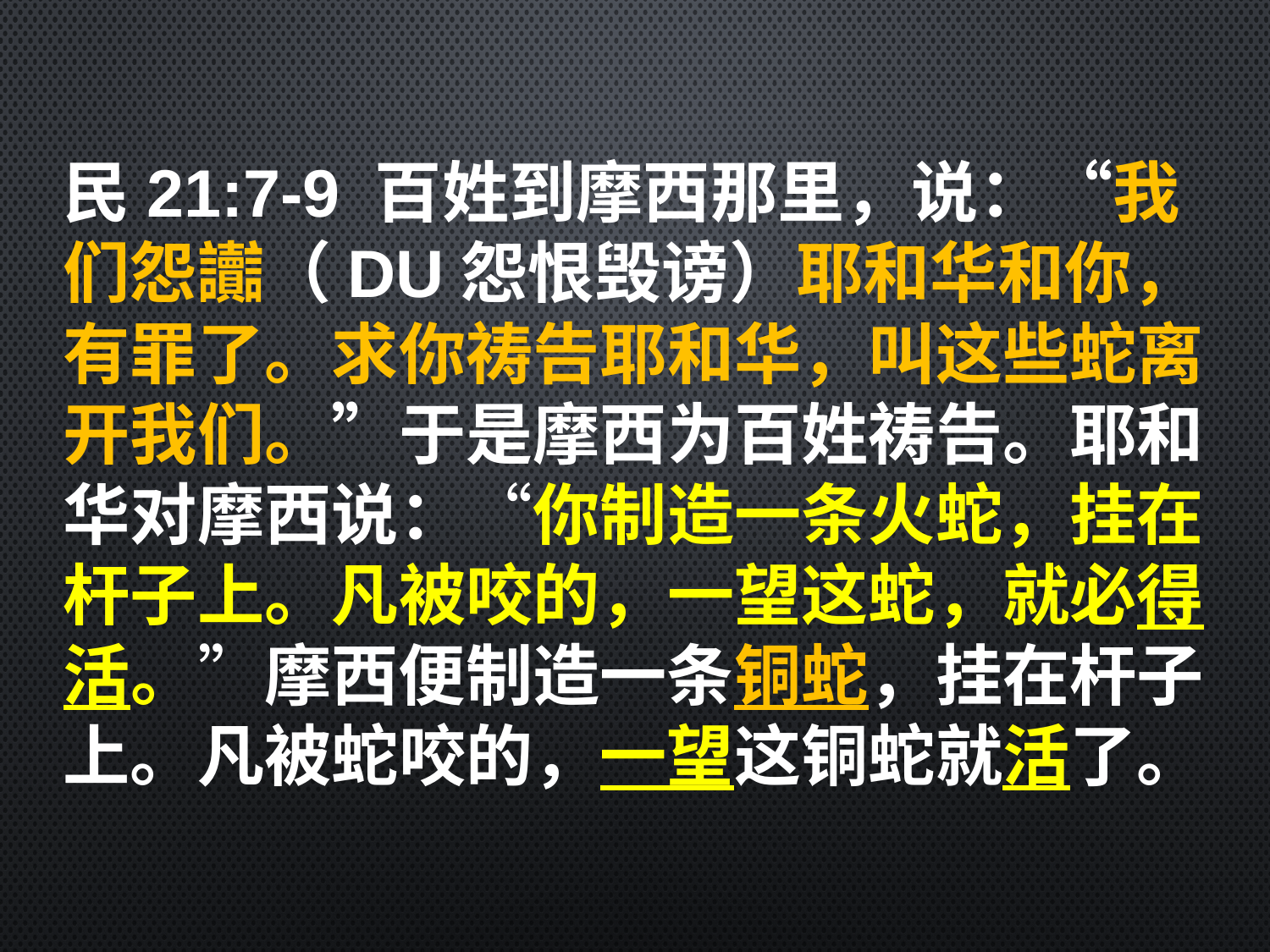

#
民21:7-9 百姓到摩西那里，说：“我们怨讟（du怨恨毁谤）耶和华和你，有罪了。求你祷告耶和华，叫这些蛇离开我们。”于是摩西为百姓祷告。耶和华对摩西说：“你制造一条火蛇，挂在杆子上。凡被咬的，一望这蛇，就必得活。”摩西便制造一条铜蛇，挂在杆子上。凡被蛇咬的，一望这铜蛇就活了。